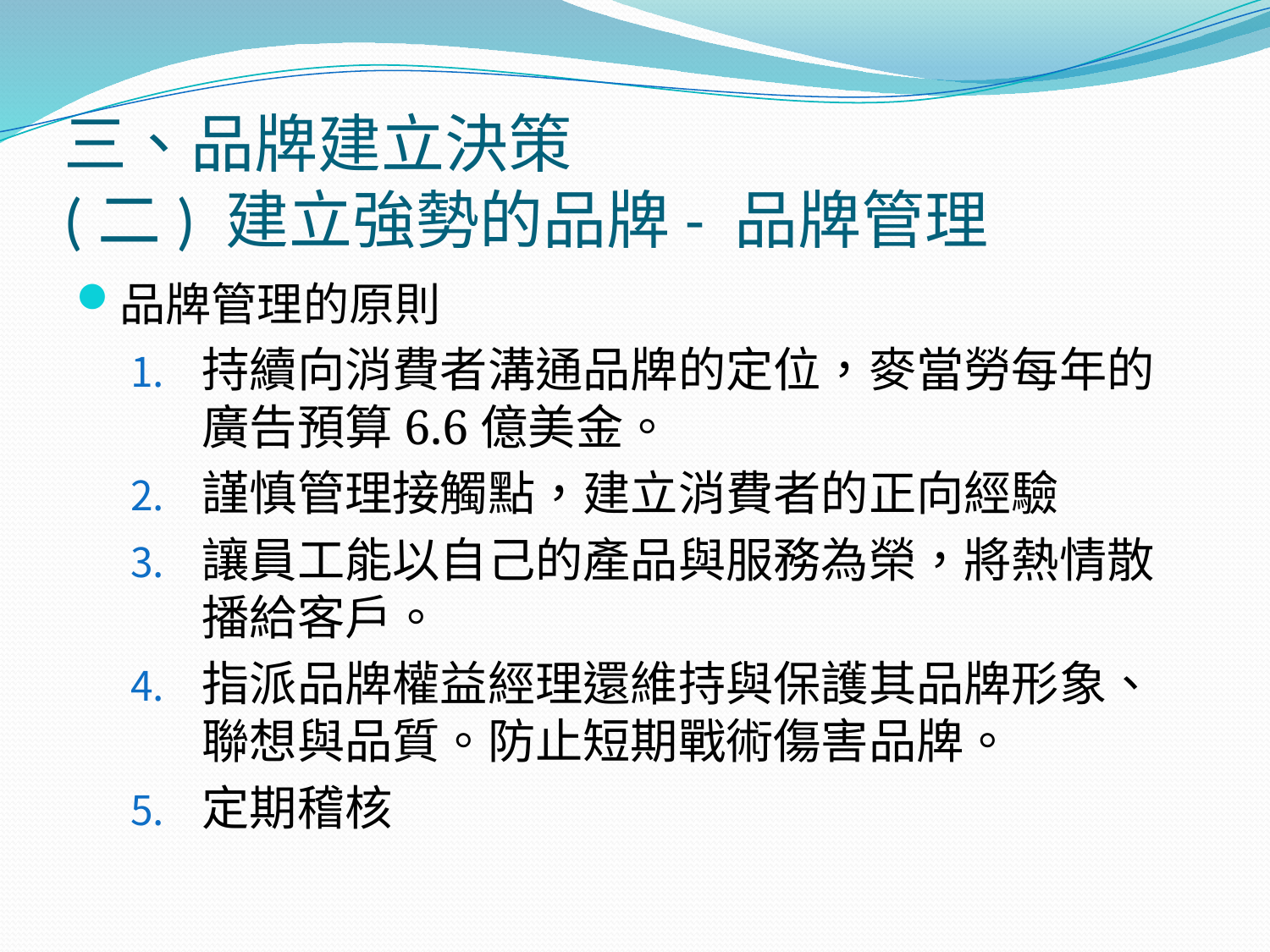

# 三、品牌建立決策 (二) 建立強勢的品牌- 品牌管理
品牌管理的原則
持續向消費者溝通品牌的定位，麥當勞每年的廣告預算6.6億美金。
謹慎管理接觸點，建立消費者的正向經驗
讓員工能以自己的產品與服務為榮，將熱情散播給客戶。
指派品牌權益經理還維持與保護其品牌形象、聯想與品質。防止短期戰術傷害品牌。
定期稽核